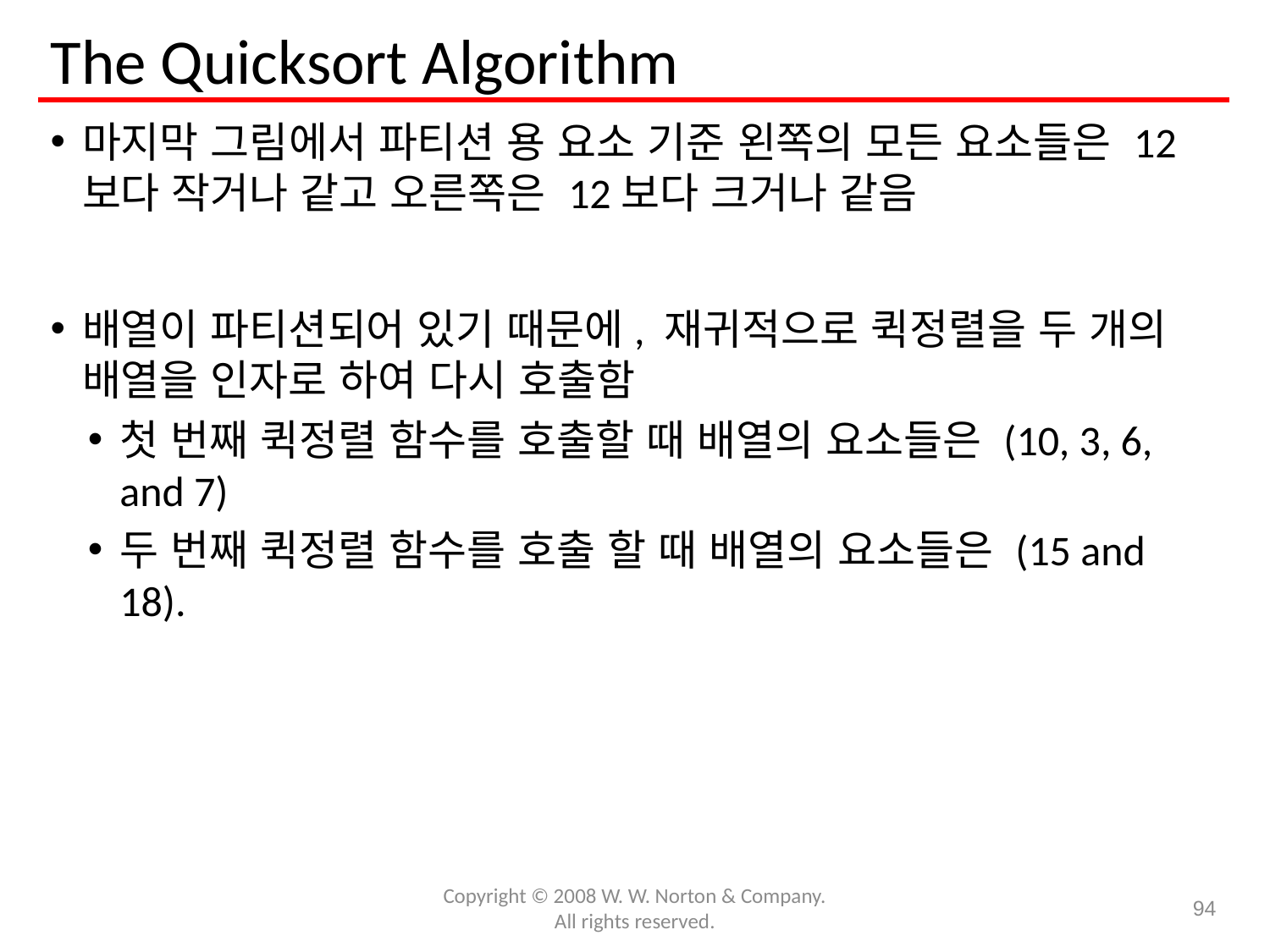

# The Quicksort Algorithm
마지막 그림에서 파티션 용 요소 기준 왼쪽의 모든 요소들은 12보다 작거나 같고 오른쪽은 12보다 크거나 같음

배열이 파티션되어 있기 때문에, 재귀적으로 퀵정렬을 두 개의 배열을 인자로 하여 다시 호출함
첫 번째 퀵정렬 함수를 호출할 때 배열의 요소들은 (10, 3, 6, and 7)
두 번째 퀵정렬 함수를 호출 할 때 배열의 요소들은 (15 and 18).
Copyright © 2008 W. W. Norton & Company.
All rights reserved.
94